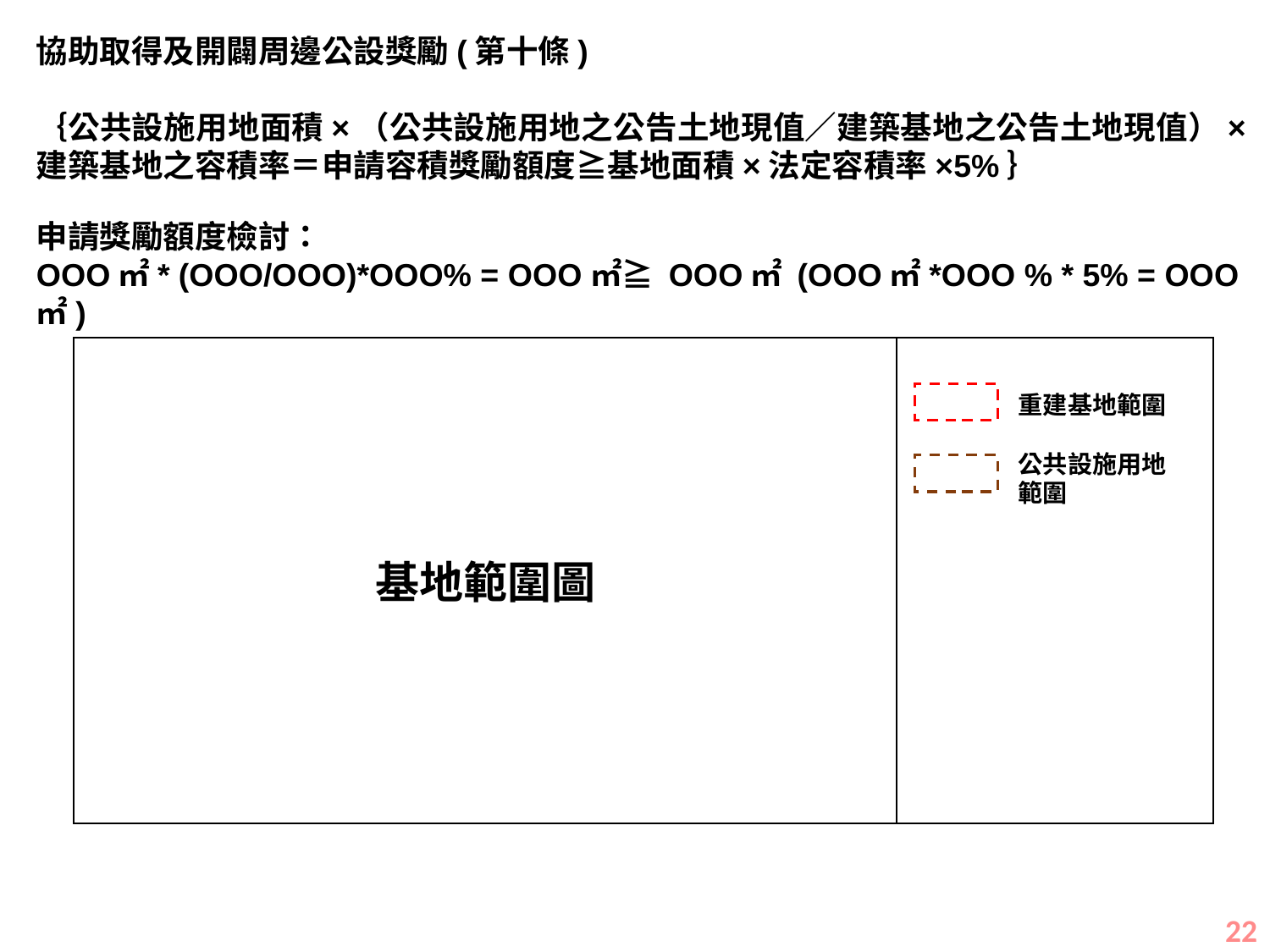

協助取得及開闢周邊公設獎勵(第十條)

｛公共設施用地面積×（公共設施用地之公告土地現值／建築基地之公告土地現值）× 建築基地之容積率＝申請容積獎勵額度≧基地面積×法定容積率×5%｝

申請獎勵額度檢討：
OOO㎡* (OOO/OOO)*OOO% = OOO㎡≧ OOO㎡ (OOO㎡*OOO % * 5% = OOO㎡)

基地範圍圖

重建基地範圍
公共設施用地範圍

22